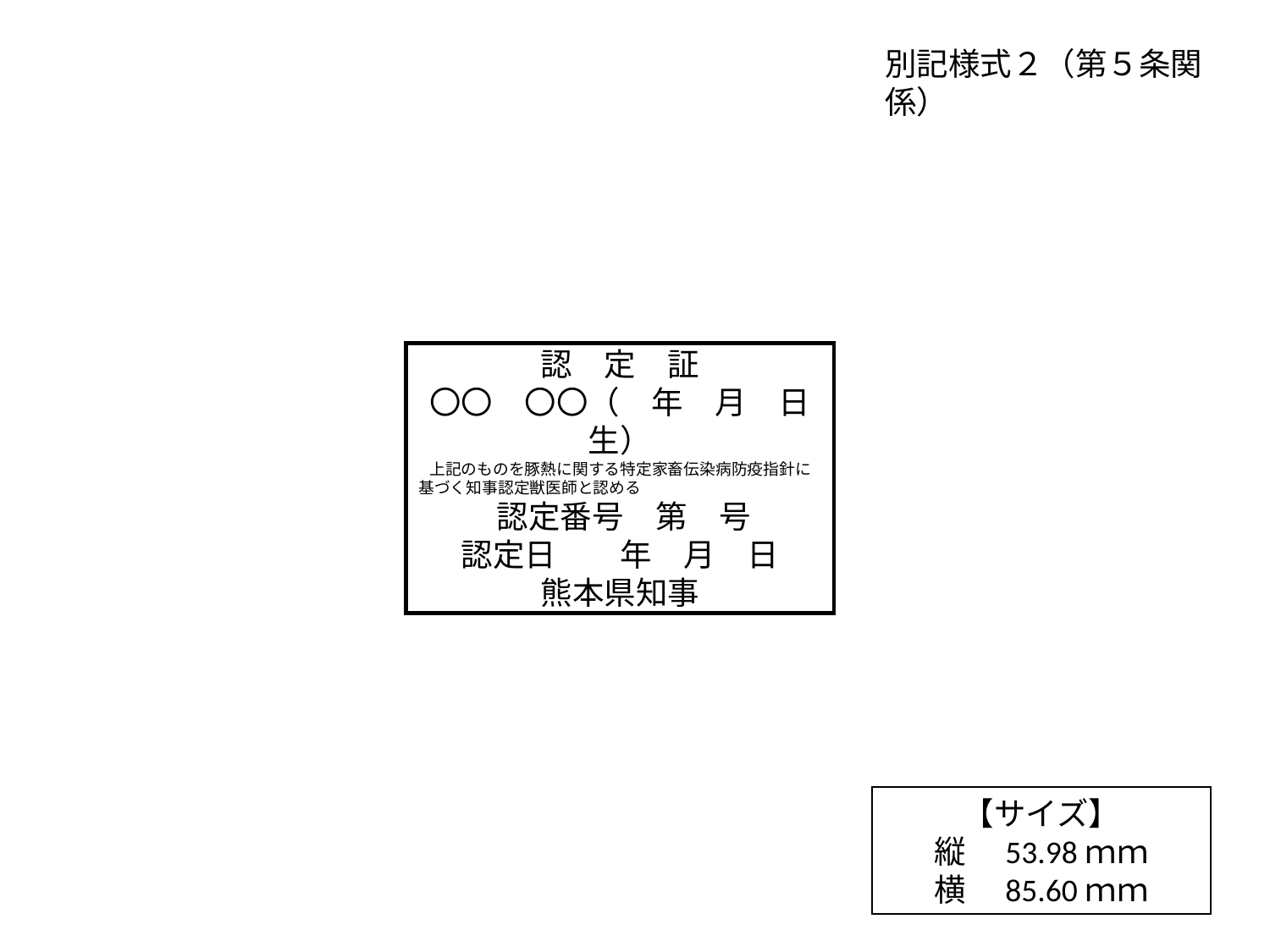

別記様式２（第５条関係）
認　定　証
〇〇　〇〇（　年　月　日生）
上記のものを豚熱に関する特定家畜伝染病防疫指針に
基づく知事認定獣医師と認める
 認定番号　第　号
認定日　　年　月　日
熊本県知事
【サイズ】
縦　53.98ｍｍ
横　85.60ｍｍ